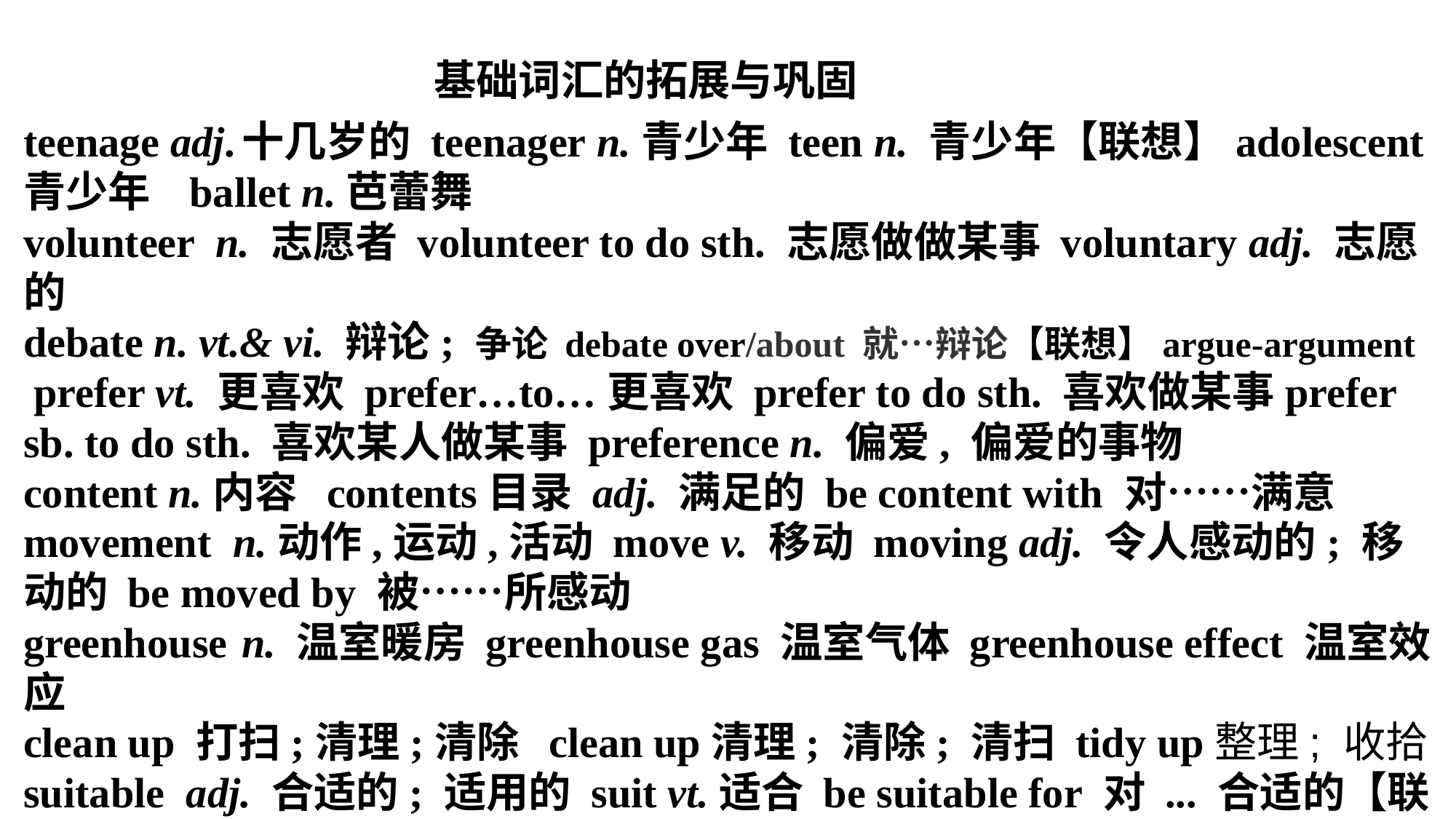

基础词汇的拓展与巩固
teenage adj.	十几岁的 teenager n.青少年 teen n. 青少年【联想】adolescent青少年   ballet n.芭蕾舞
volunteer  n. 志愿者 volunteer to do sth. 志愿做做某事 voluntary adj. 志愿的
debate n. vt.& vi. 辩论; 争论 debate over/about 就…辩论【联想】argue-argument
 prefer vt. 更喜欢 prefer…to…更喜欢 prefer to do sth. 喜欢做某事prefer sb. to do sth. 喜欢某人做某事 preference n. 偏爱, 偏爱的事物
content n.内容  contents目录 adj. 满足的 be content with 对……满意
movement  n.动作,运动,活动 move v. 移动 moving adj. 令人感动的; 移动的 be moved by 被……所感动
greenhouse	n. 温室暖房 greenhouse gas 温室气体 greenhouse effect 温室效应
clean up 打扫;清理;清除  clean up清理; 清除; 清扫 tidy up整理; 收拾
suitable  adj. 合适的; 适用的 suit vt.适合 be suitable for 对 ... 合适的【联想】be fit for 适合 be equal to 胜任； 等于